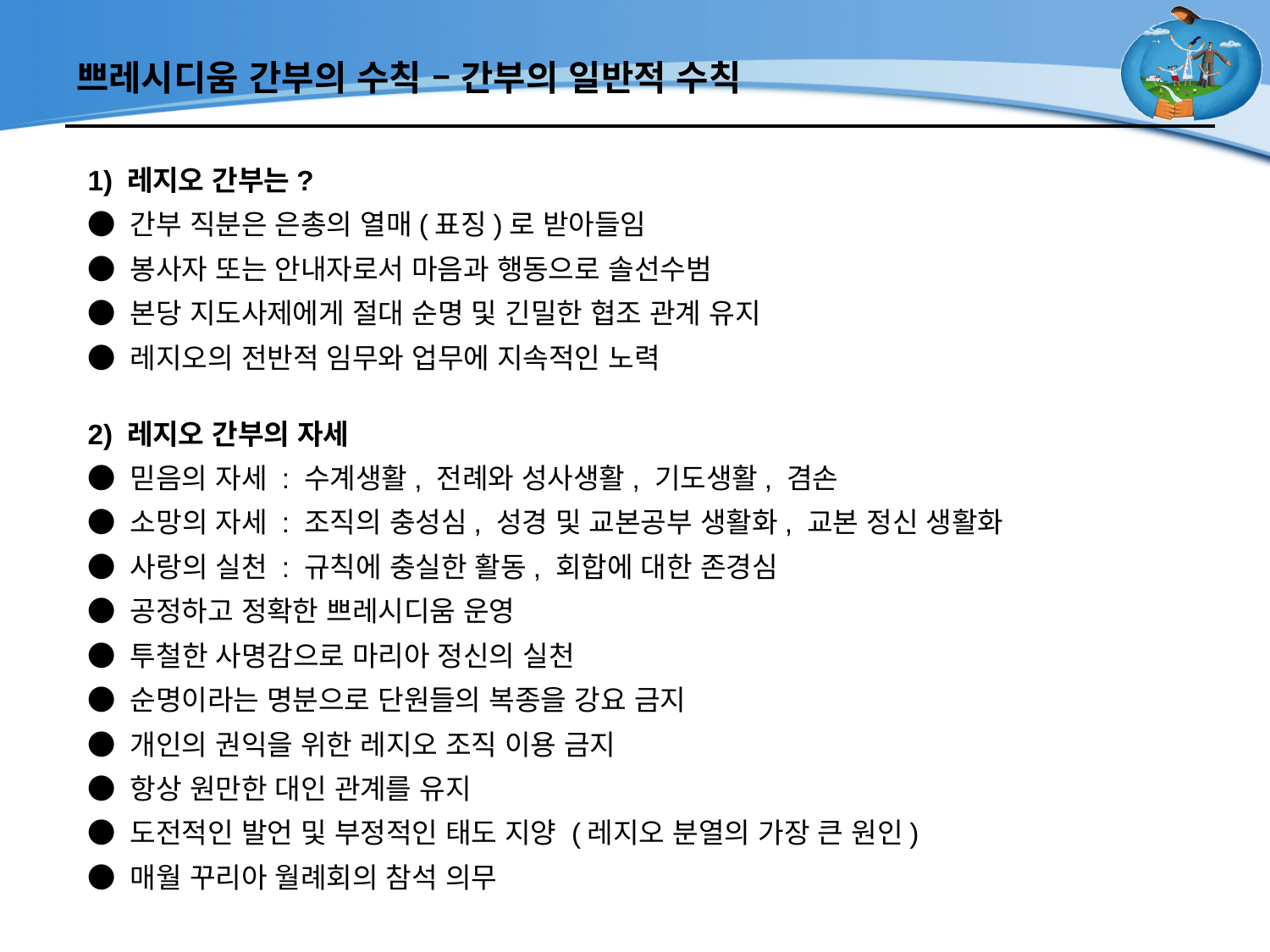

# 쁘레시디움 간부의 수칙 – 간부의 일반적 수칙
1) 레지오 간부는?
● 간부 직분은 은총의 열매(표징)로 받아들임
● 봉사자 또는 안내자로서 마음과 행동으로 솔선수범
● 본당 지도사제에게 절대 순명 및 긴밀한 협조 관계 유지
● 레지오의 전반적 임무와 업무에 지속적인 노력

2) 레지오 간부의 자세
● 믿음의 자세 : 수계생활, 전례와 성사생활, 기도생활, 겸손
● 소망의 자세 : 조직의 충성심, 성경 및 교본공부 생활화, 교본 정신 생활화
● 사랑의 실천 : 규칙에 충실한 활동, 회합에 대한 존경심
● 공정하고 정확한 쁘레시디움 운영
● 투철한 사명감으로 마리아 정신의 실천
● 순명이라는 명분으로 단원들의 복종을 강요 금지
● 개인의 권익을 위한 레지오 조직 이용 금지
● 항상 원만한 대인 관계를 유지
● 도전적인 발언 및 부정적인 태도 지양 (레지오 분열의 가장 큰 원인)
● 매월 꾸리아 월례회의 참석 의무